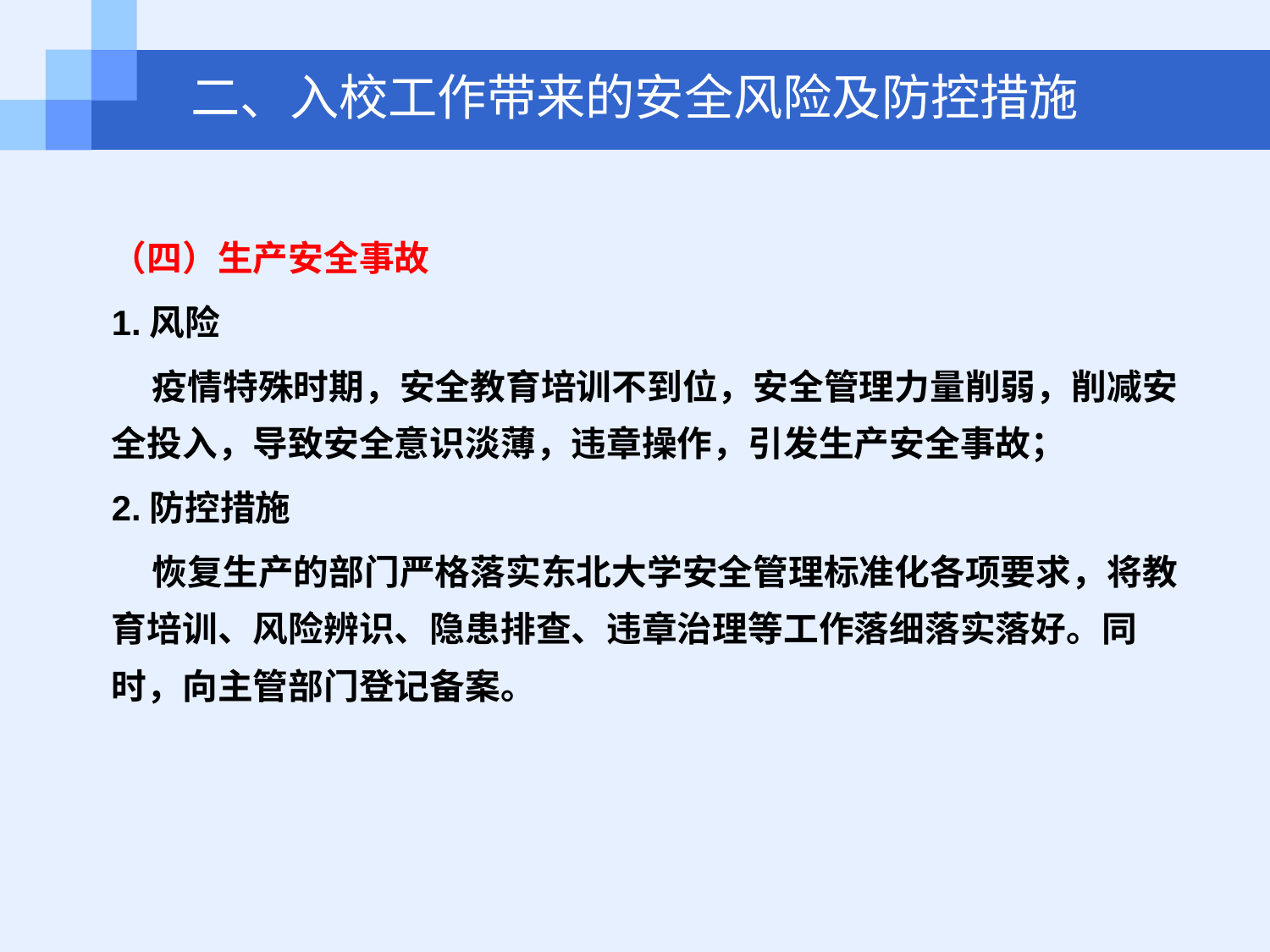

二、入校工作带来的安全风险及防控措施
（四）生产安全事故
1.风险
    疫情特殊时期，安全教育培训不到位，安全管理力量削弱，削减安全投入，导致安全意识淡薄，违章操作，引发生产安全事故；
2.防控措施
    恢复生产的部门严格落实东北大学安全管理标准化各项要求，将教育培训、风险辨识、隐患排查、违章治理等工作落细落实落好。同时，向主管部门登记备案。